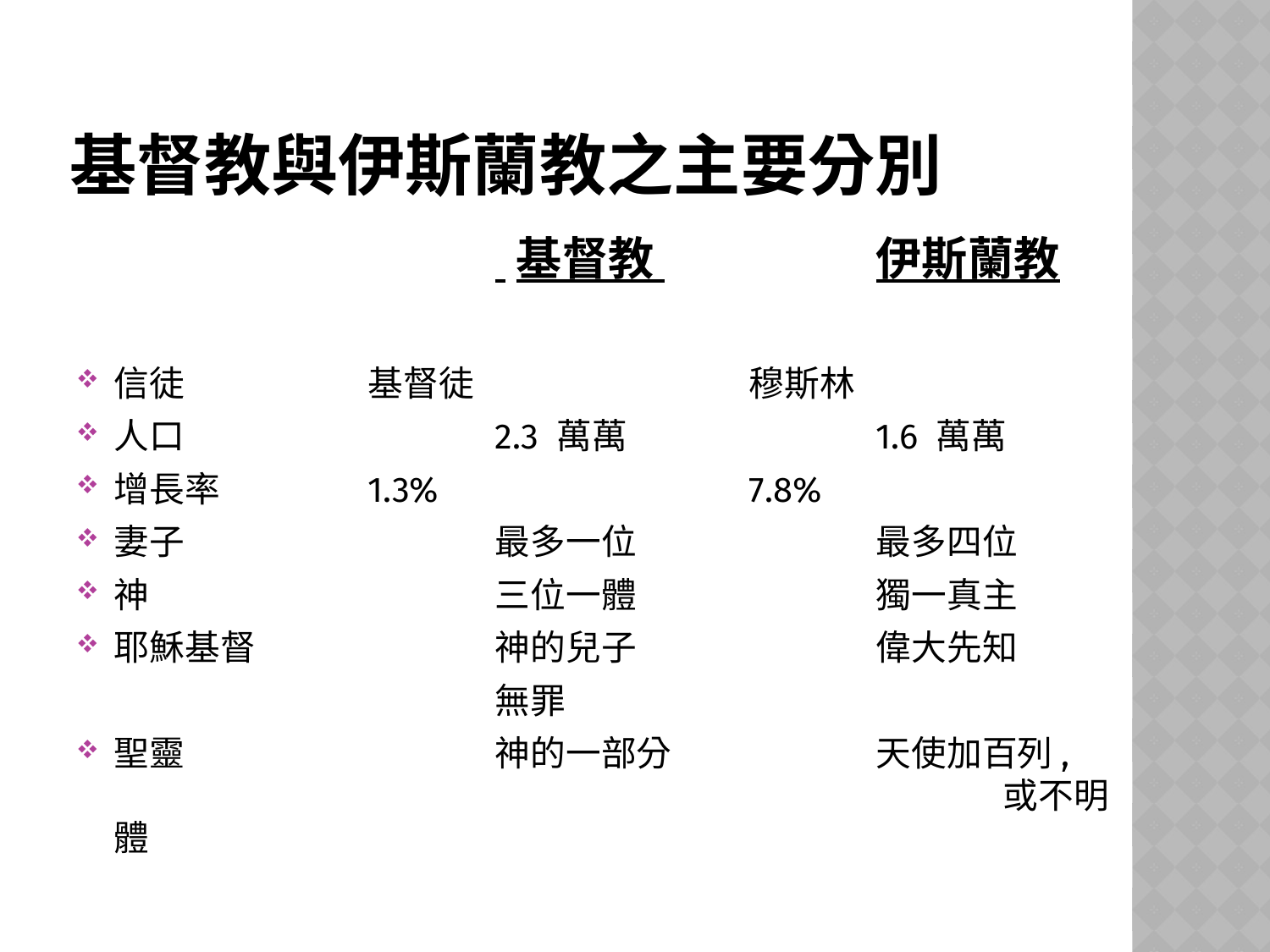

# 基督教與伊斯蘭教之主要分別
				 基督教 		伊斯蘭教

信徒  		基督徒 			穆斯林
人口 			2.3 萬萬 		1.6 萬萬
增長率 		1.3%			7.8%
妻子 			最多一位		最多四位
神 			三位一體 		獨一真主
耶穌基督 		神的兒子 		偉大先知
				無罪
聖靈 			神的一部分 		天使加百列, 							或不明體